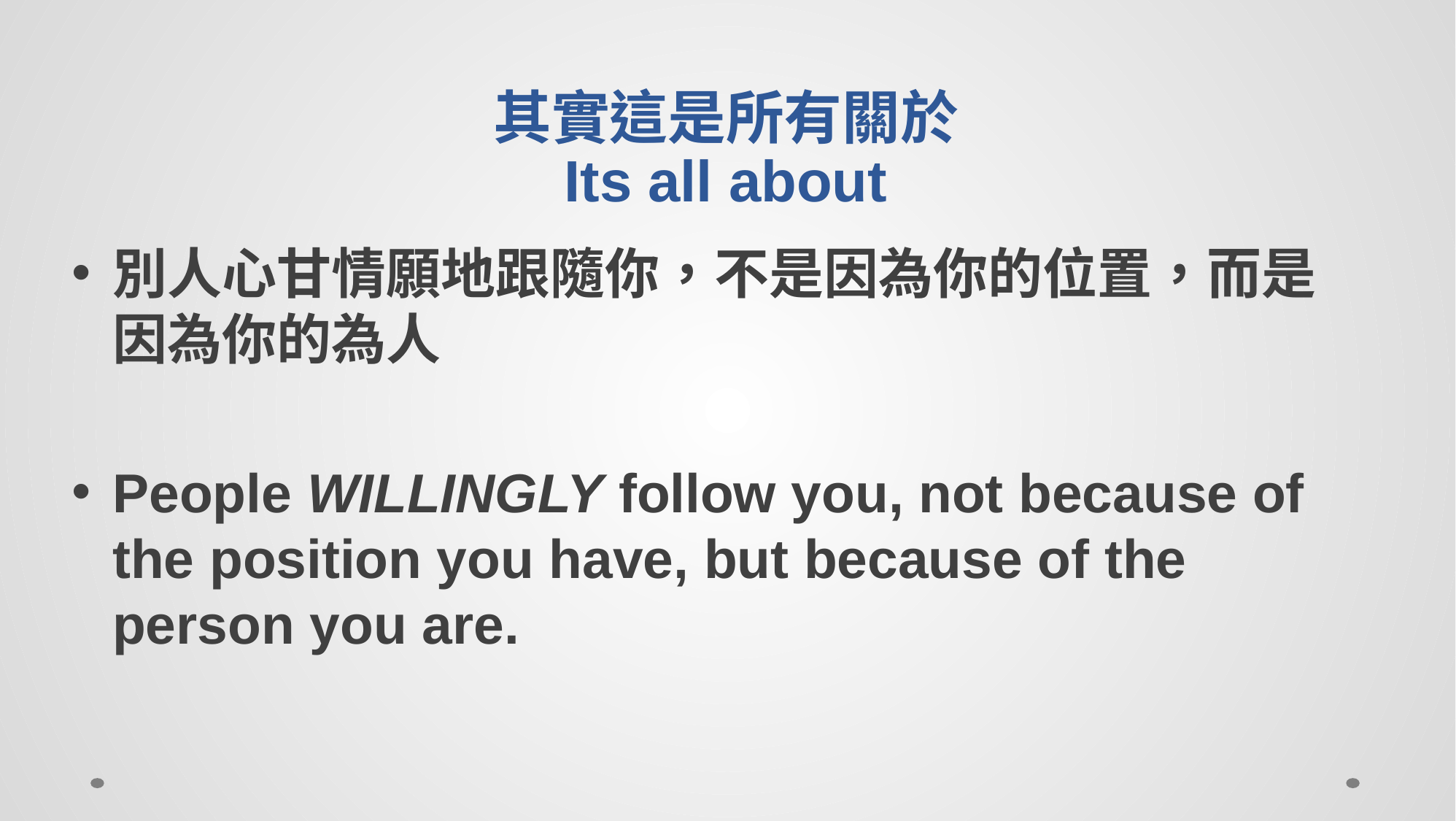

# 其實這是所有關於 Its all about
別人心甘情願地跟隨你，不是因為你的位置，而是因為你的為人

People WILLINGLY follow you, not because of the position you have, but because of the person you are.